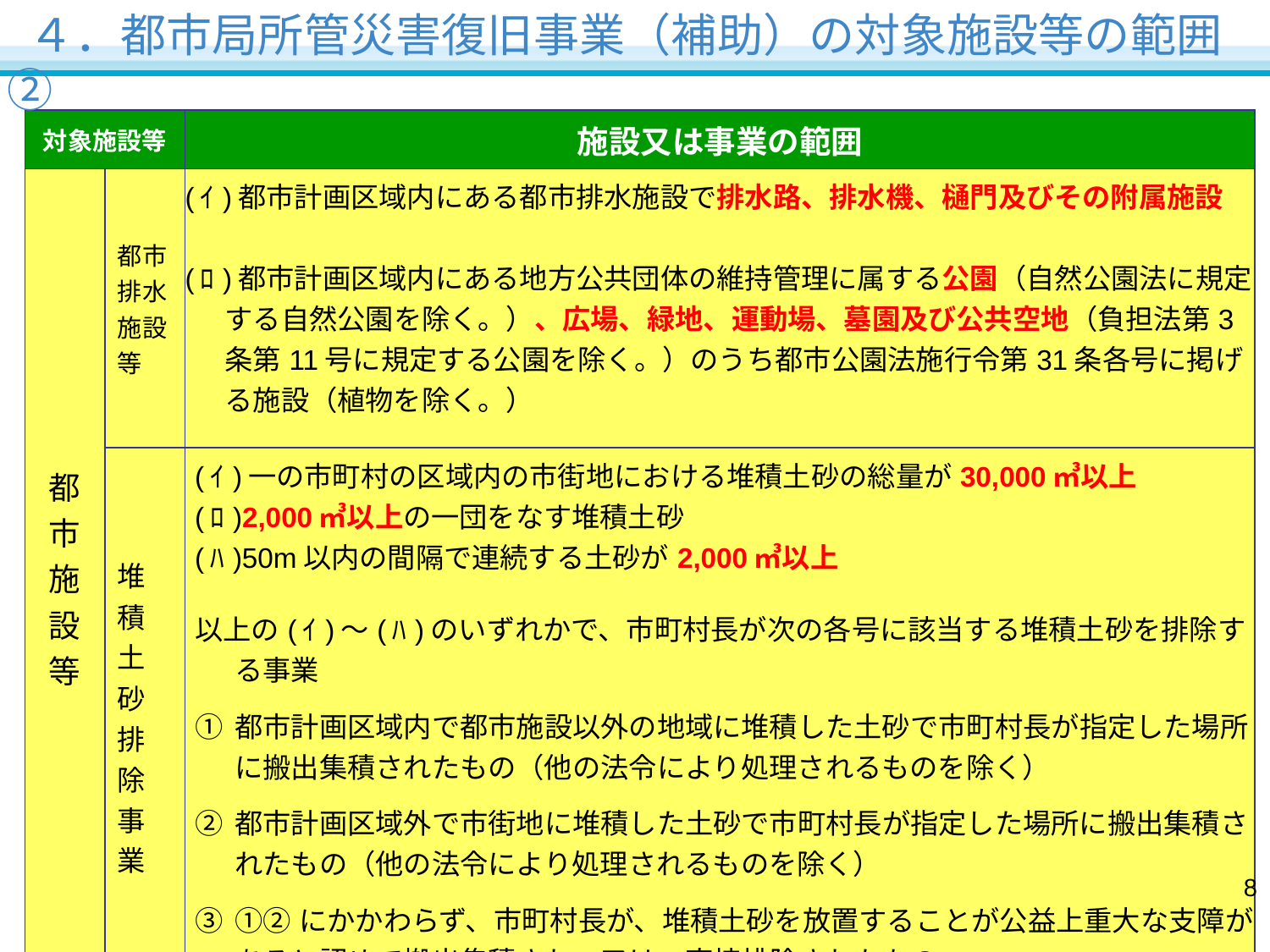

４．都市局所管災害復旧事業（補助）の対象施設等の範囲②
| 対象施設等 |  | 施設又は事業の範囲 |
| --- | --- | --- |
| 都市施設等 | 都市排水施設等 | (ｲ)都市計画区域内にある都市排水施設で排水路、排水機、樋門及びその附属施設 　　　　　　 (ﾛ)都市計画区域内にある地方公共団体の維持管理に属する公園（自然公園法に規定する自然公園を除く。）、広場、緑地、運動場、墓園及び公共空地（負担法第3条第11号に規定する公園を除く。）のうち都市公園法施行令第31条各号に掲げる施設（植物を除く。） |
|  | 堆積土砂排除事業 | (ｲ)一の市町村の区域内の市街地における堆積土砂の総量が30,000㎥以上 (ﾛ)2,000㎥以上の一団をなす堆積土砂 (ﾊ)50m以内の間隔で連続する土砂が2,000㎥以上 以上の(ｲ)～(ﾊ)のいずれかで、市町村長が次の各号に該当する堆積土砂を排除する事業 ① 都市計画区域内で都市施設以外の地域に堆積した土砂で市町村長が指定した場所に搬出集積されたもの（他の法令により処理されるものを除く） ② 都市計画区域外で市街地に堆積した土砂で市町村長が指定した場所に搬出集積されたもの（他の法令により処理されるものを除く） ③ ①②にかかわらず、市町村長が、堆積土砂を放置することが公益上重大な支障があると認めて搬出集積され、又は、直接排除されたもの |
8